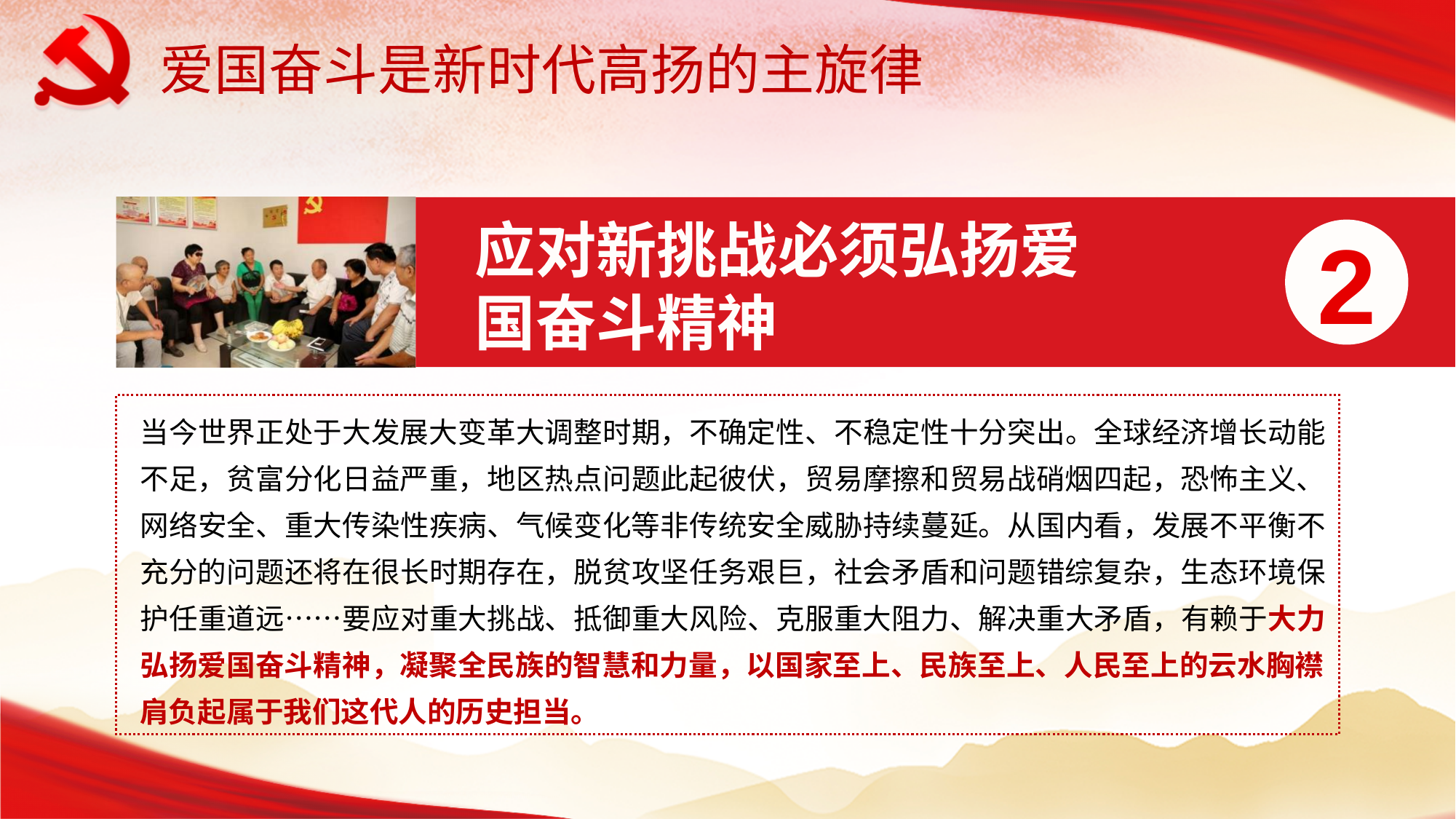

应对新挑战必须弘扬爱国奋斗精神
2

当今世界正处于大发展大变革大调整时期，不确定性、不稳定性十分突出。全球经济增长动能不足，贫富分化日益严重，地区热点问题此起彼伏，贸易摩擦和贸易战硝烟四起，恐怖主义、网络安全、重大传染性疾病、气候变化等非传统安全威胁持续蔓延。从国内看，发展不平衡不充分的问题还将在很长时期存在，脱贫攻坚任务艰巨，社会矛盾和问题错综复杂，生态环境保护任重道远……要应对重大挑战、抵御重大风险、克服重大阻力、解决重大矛盾，有赖于大力弘扬爱国奋斗精神，凝聚全民族的智慧和力量，以国家至上、民族至上、人民至上的云水胸襟肩负起属于我们这代人的历史担当。